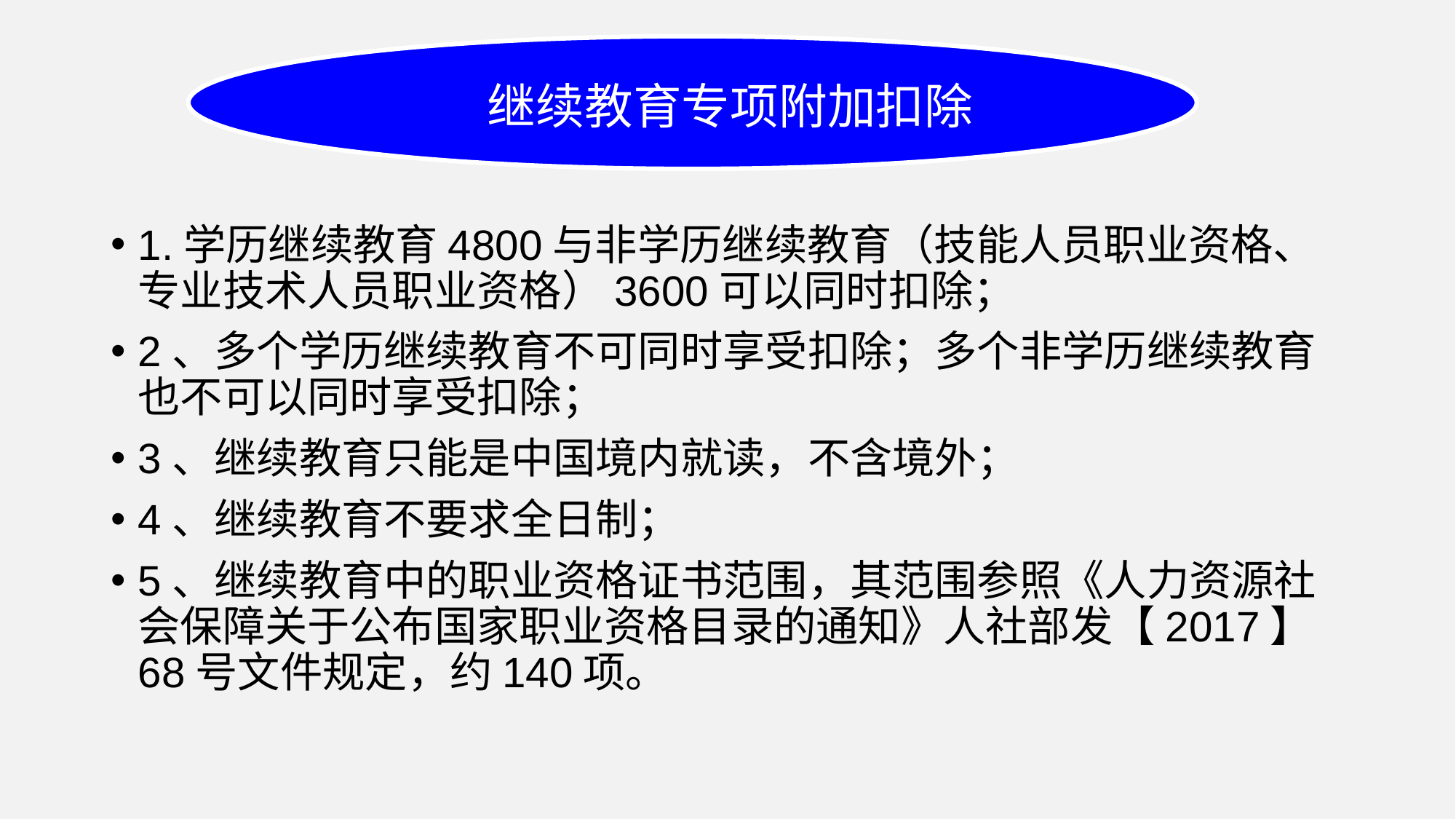

继续教育专项附加扣除
1.学历继续教育4800与非学历继续教育（技能人员职业资格、专业技术人员职业资格）3600可以同时扣除；
2、多个学历继续教育不可同时享受扣除；多个非学历继续教育也不可以同时享受扣除；
3、继续教育只能是中国境内就读，不含境外；
4、继续教育不要求全日制；
5、继续教育中的职业资格证书范围，其范围参照《人力资源社会保障关于公布国家职业资格目录的通知》人社部发【2017】68号文件规定，约140项。